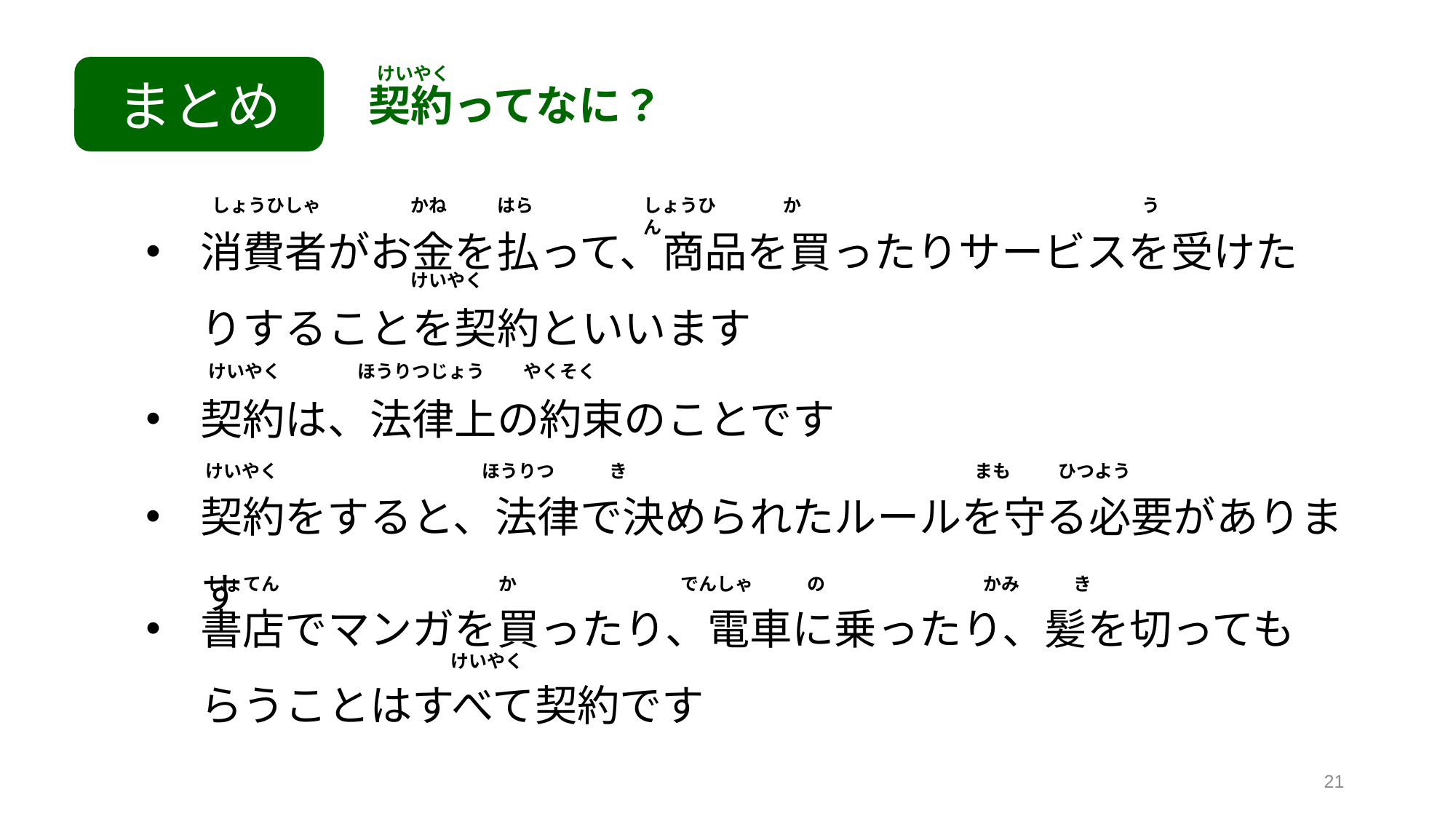

けいやく
契約ってなに？
まとめ
しょうひしゃ
かね
はら
しょうひん
か
う
消費者がお金を払って、商品を買ったりサービスを受けたりすることを契約といいます
けいやく
けいやく
ほうりつじょう
やくそく
契約は、法律上の約束のことです
けいやく
ほうりつ
き
まも
ひつよう
契約をすると、法律で決められたルールを守る必要があります
しょてん
か
でんしゃ
の
かみ
き
書店でマンガを買ったり、電車に乗ったり、髪を切ってもらうことはすべて契約です
けいやく
21